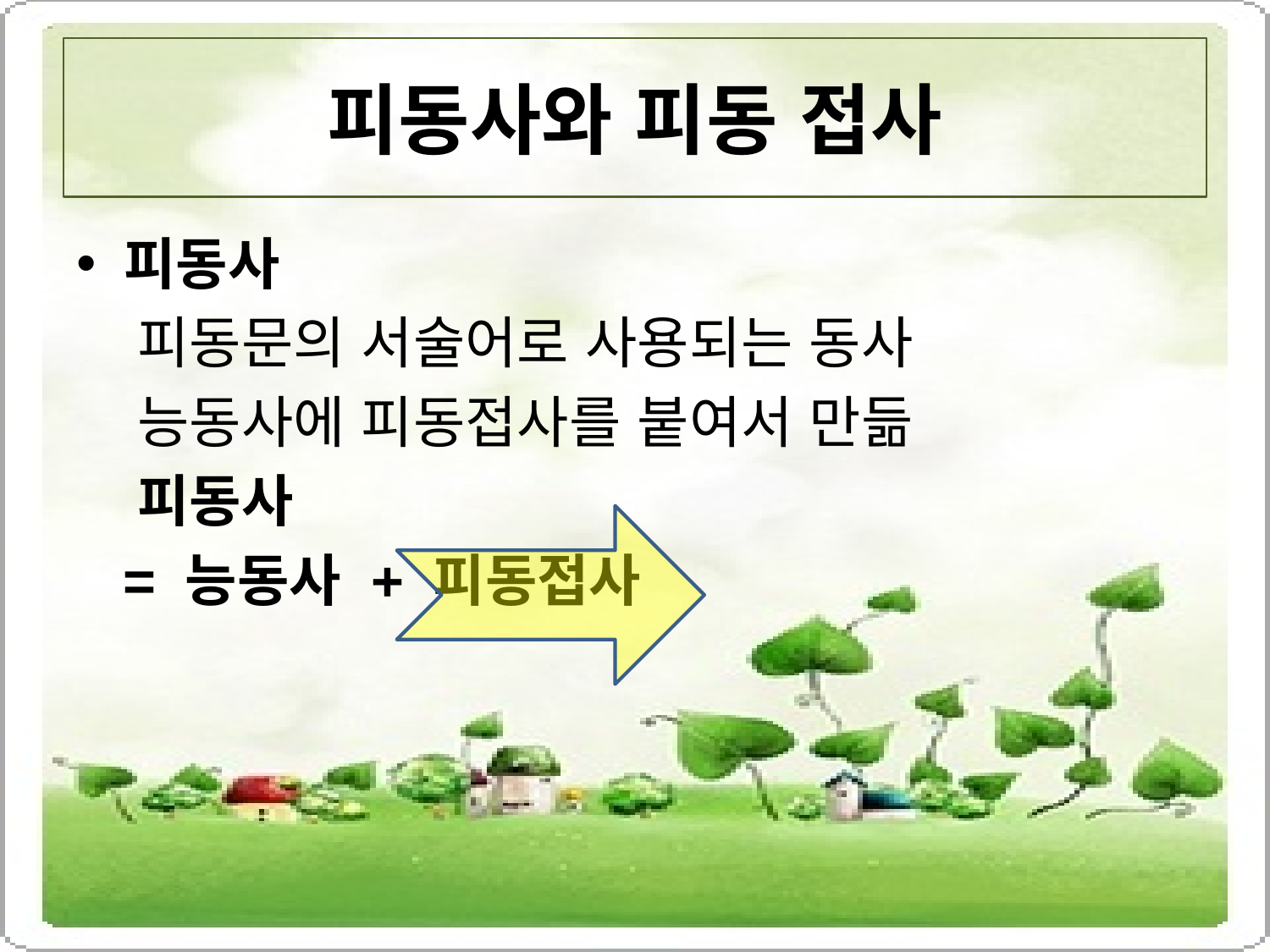

# 피동사와 피동 접사
피동사
   피동문의 서술어로 사용되는 동사
   능동사에 피동접사를 붙여서 만듦
   피동사
   = 능동사 + 피동접사